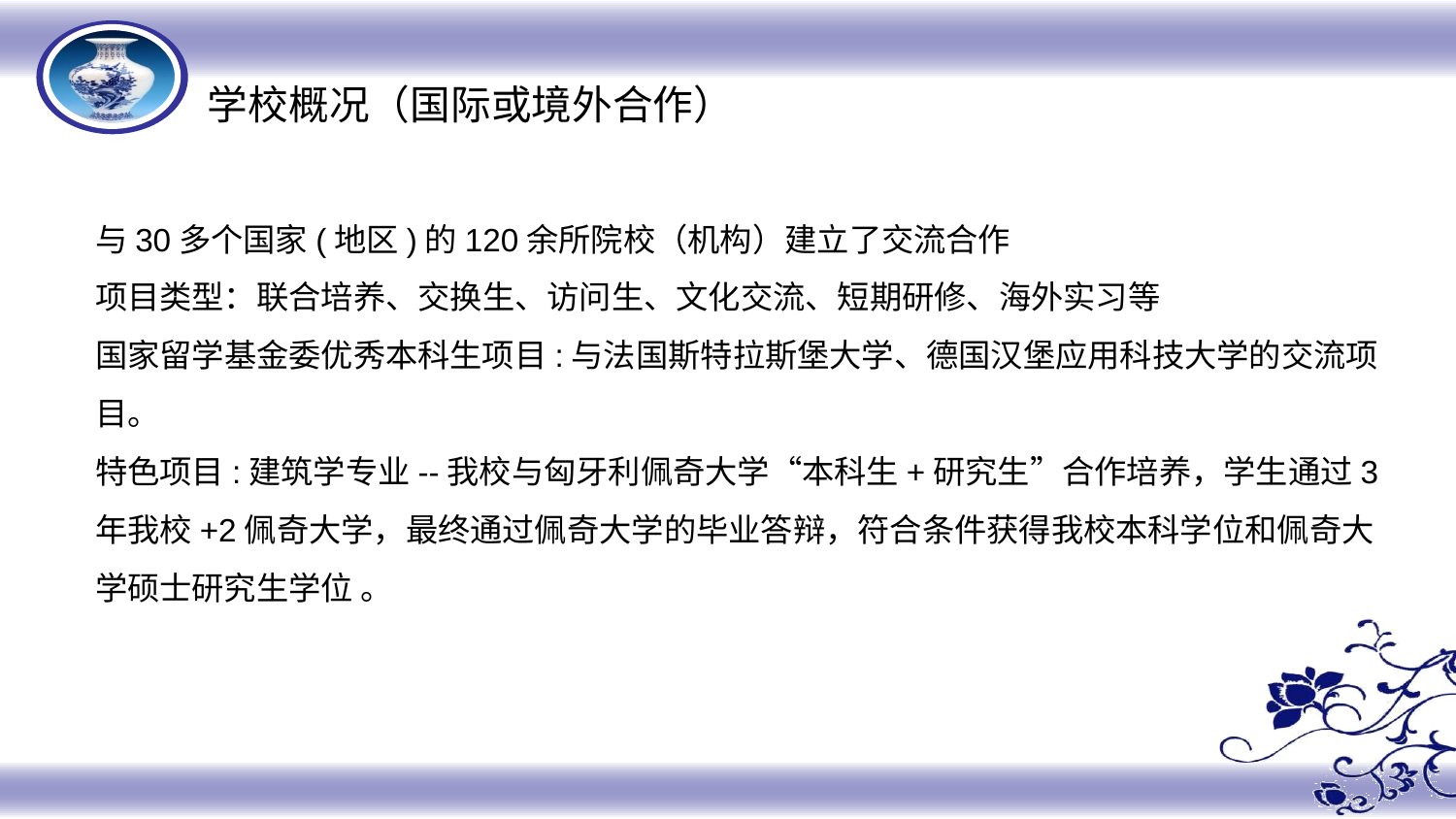

学校概况（国际或境外合作）
与30多个国家(地区)的120余所院校（机构）建立了交流合作
项目类型：联合培养、交换生、访问生、文化交流、短期研修、海外实习等
国家留学基金委优秀本科生项目:与法国斯特拉斯堡大学、德国汉堡应用科技大学的交流项目。
特色项目:建筑学专业--我校与匈牙利佩奇大学“本科生+研究生”合作培养，学生通过3年我校+2佩奇大学，最终通过佩奇大学的毕业答辩，符合条件获得我校本科学位和佩奇大学硕士研究生学位 。